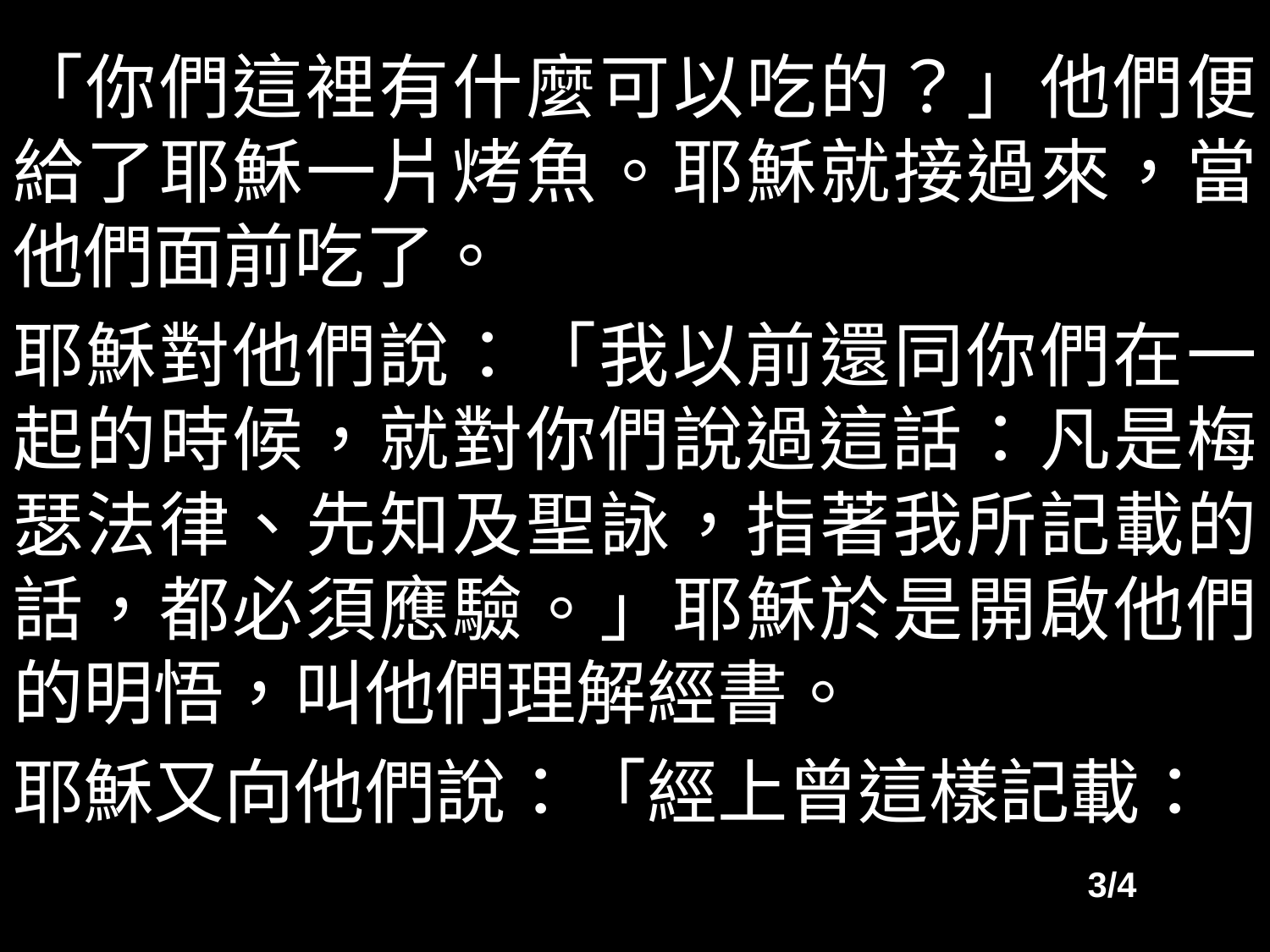

「你們這裡有什麼可以吃的？」他們便給了耶穌一片烤魚。耶穌就接過來，當他們面前吃了。
耶穌對他們說：「我以前還同你們在一起的時候，就對你們說過這話：凡是梅瑟法律、先知及聖詠，指著我所記載的話，都必須應驗。」耶穌於是開啟他們的明悟，叫他們理解經書。
耶穌又向他們說：「經上曾這樣記載：
3/4